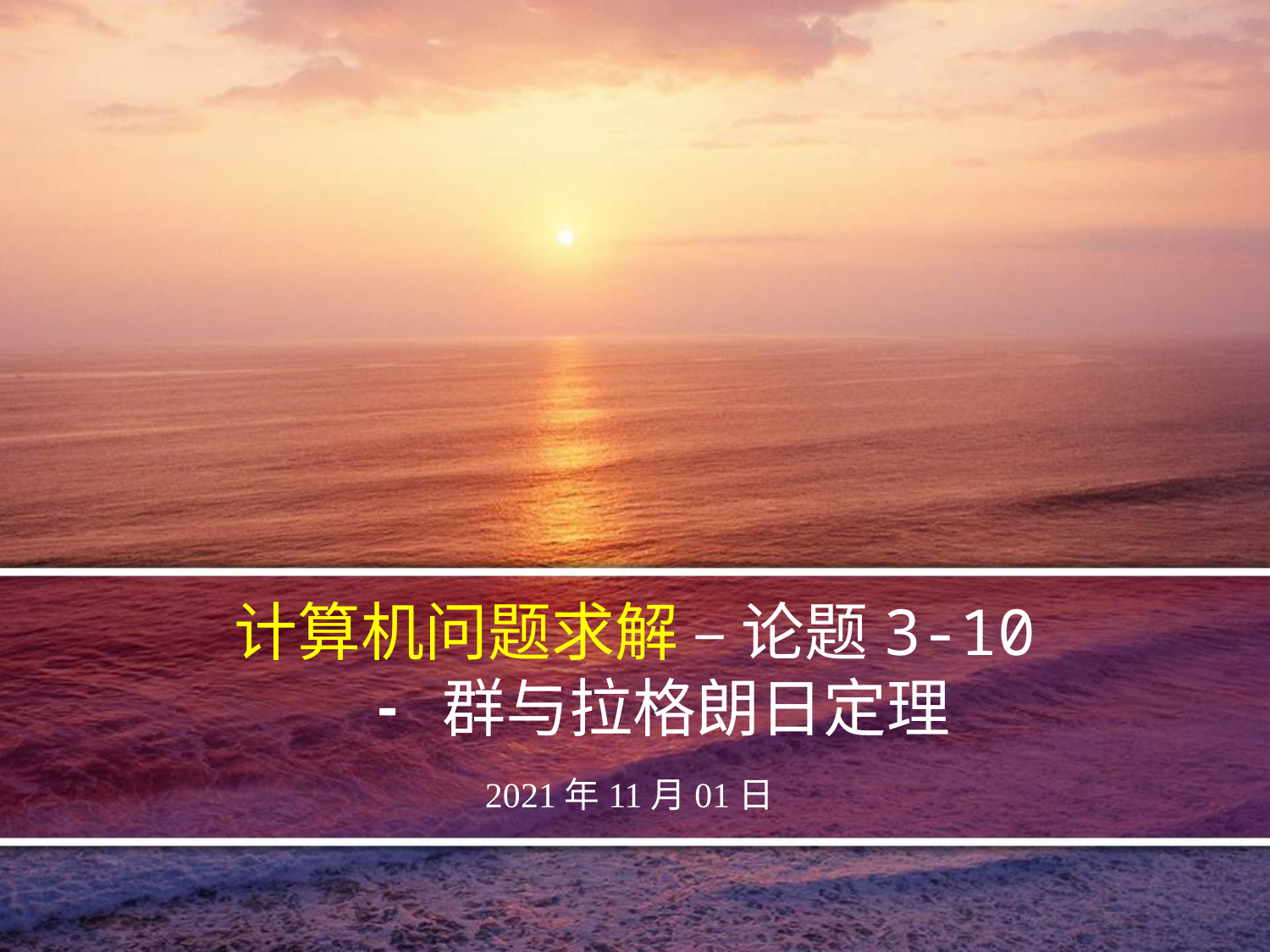

# 计算机问题求解 – 论题3-10 -  群与拉格朗日定理
2021年11月01日